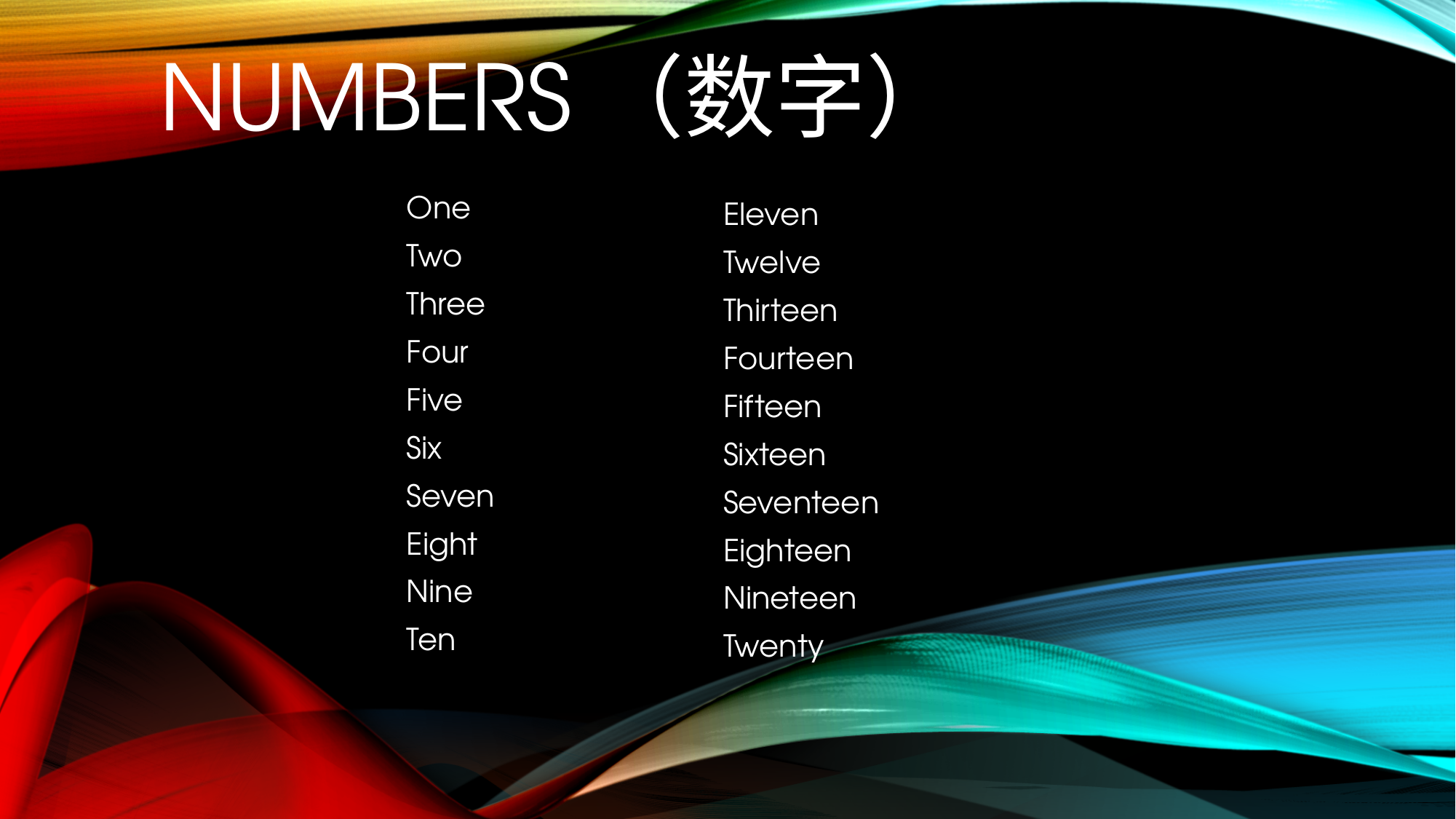

# Numbers（数字）
One
Two
Three
Four
Five
Six
Seven
Eight
Nine
Ten

Eleven
Twelve
Thirteen
Fourteen
Fifteen
Sixteen
Seventeen
Eighteen
Nineteen
Twenty